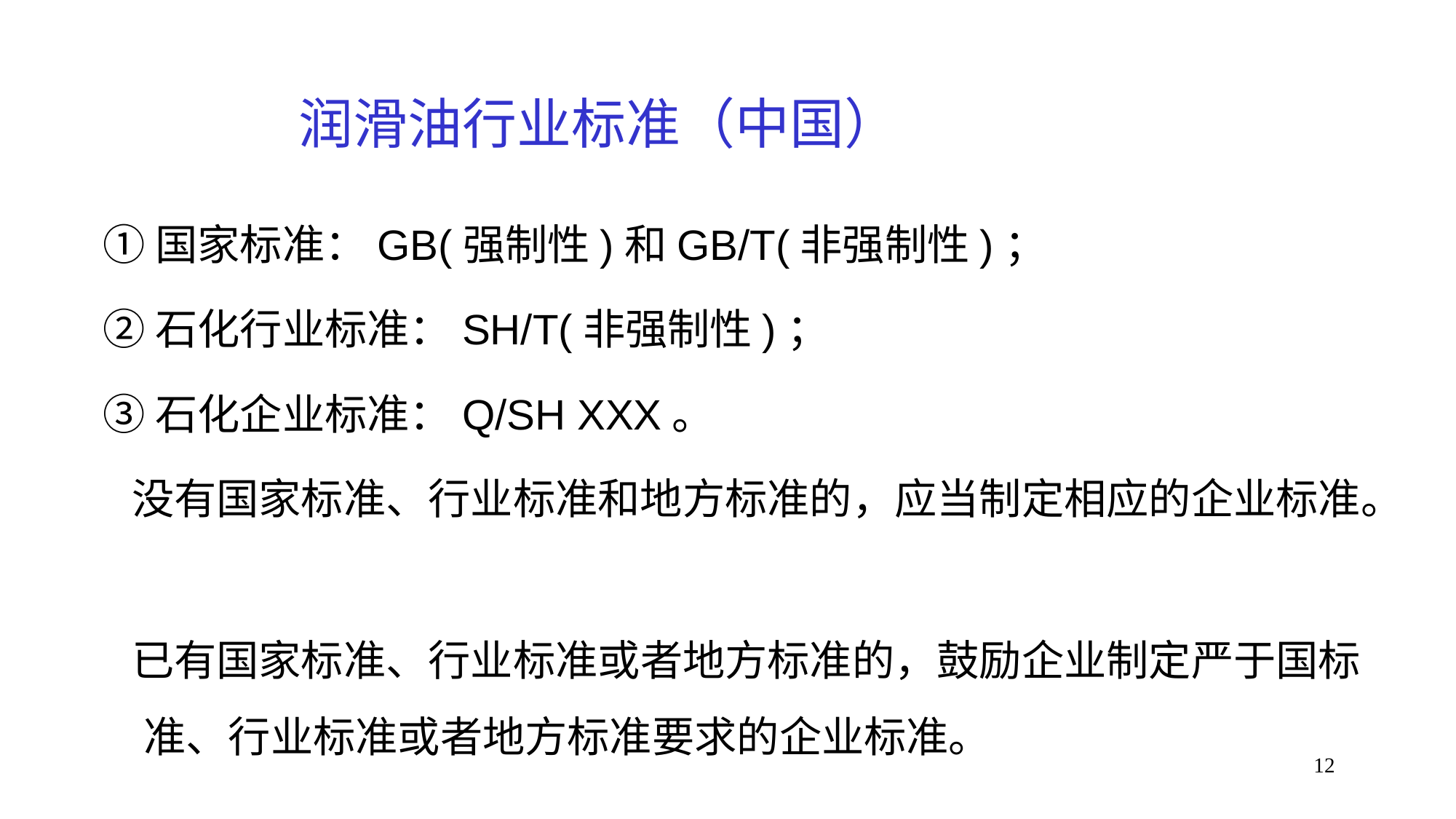

润滑油行业标准（中国）
①国家标准：GB(强制性)和GB/T(非强制性)；
②石化行业标准：SH/T(非强制性)；
③石化企业标准：Q/SH XXX。
  没有国家标准、行业标准和地方标准的，应当制定相应的企业标准。
  已有国家标准、行业标准或者地方标准的，鼓励企业制定严于国标准、行业标准或者地方标准要求的企业标准。
12